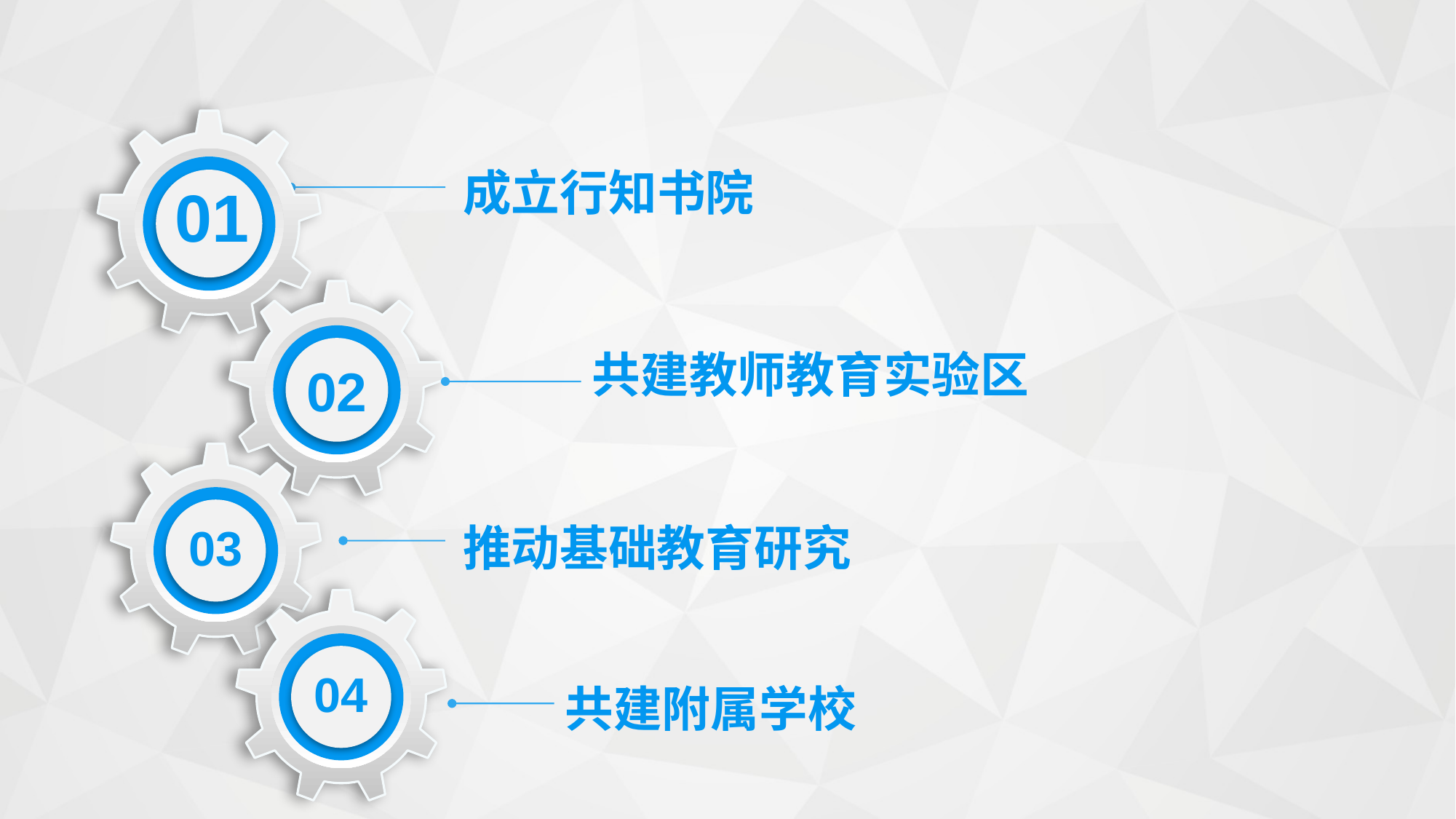

01
成立行知书院

02
共建教师教育实验区

03
推动基础教育研究

04
共建附属学校